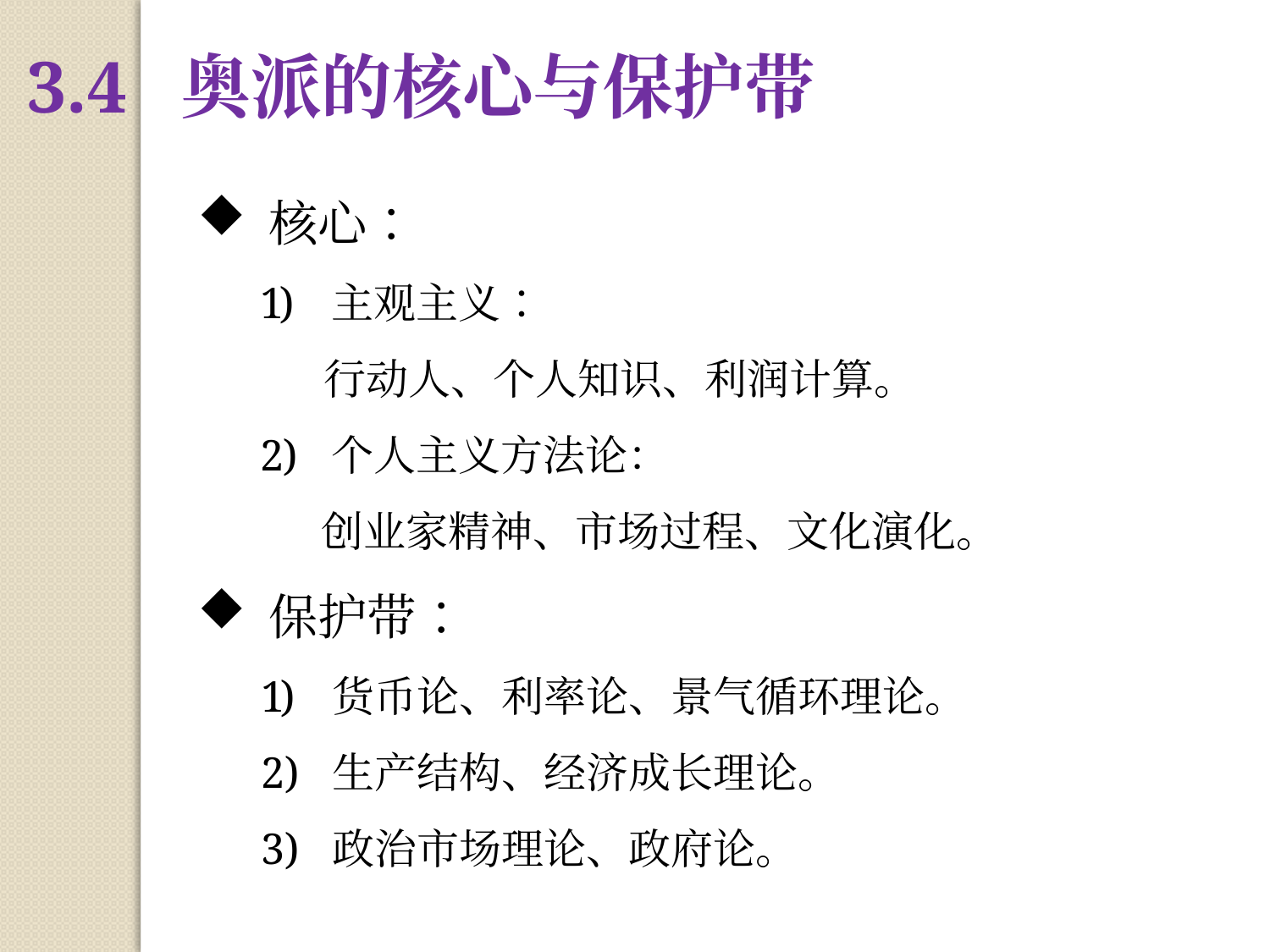

3.4  奥派的核心与保护带

核心：
主观主义：
行动人、个人知识、利润计算。
个人主义方法论：
创业家精神、市场过程、文化演化。
保护带：
货币论、利率论、景气循环理论。
生产结构、经济成长理论。
政治市场理论、政府论。